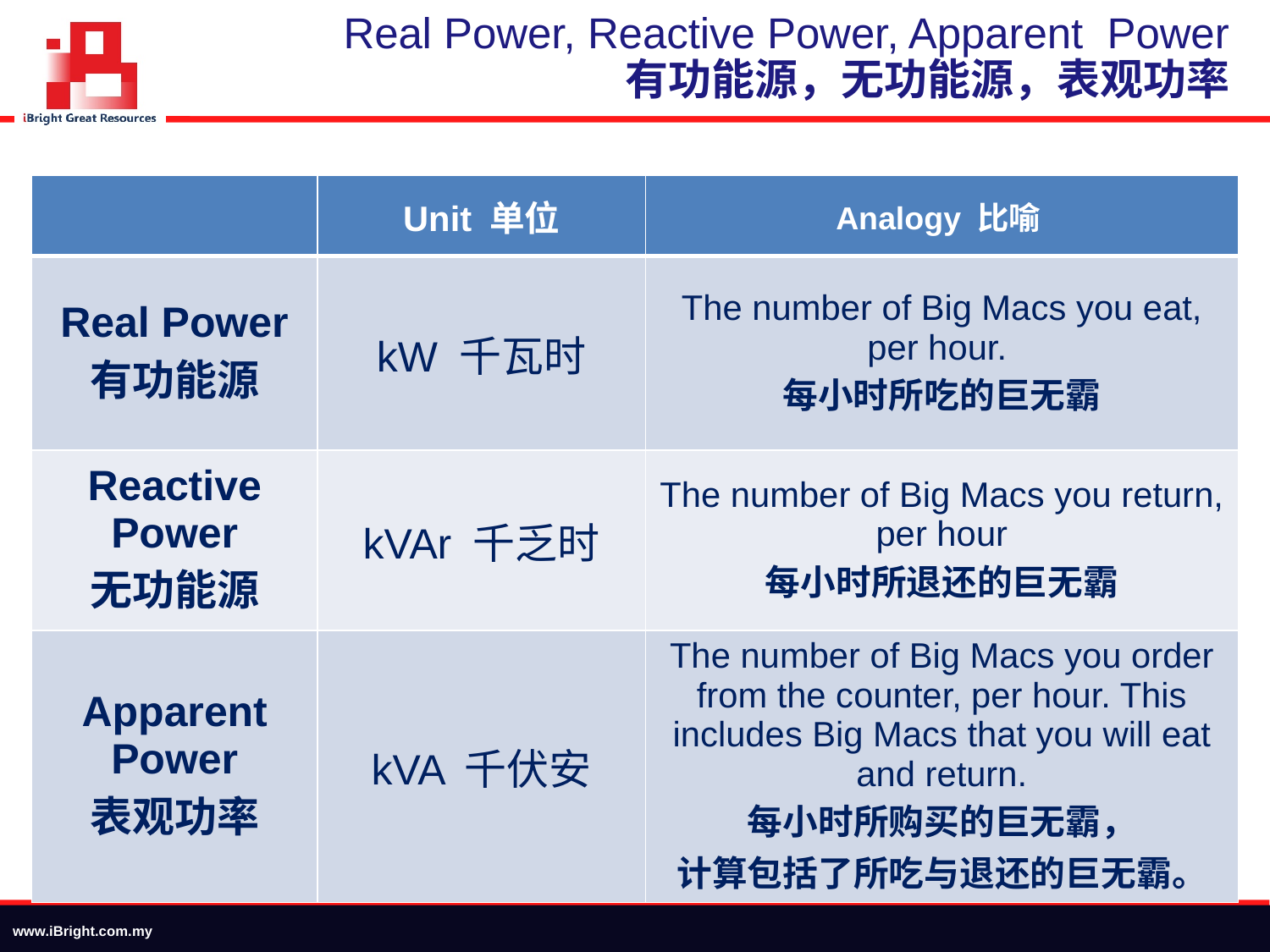

# Real Power, Reactive Power, Apparent  Power 有功能源，无功能源，表观功率
|  | Unit 单位 | Analogy 比喻 |
| --- | --- | --- |
| Real Power 有功能源 | kW 千瓦时 | The number of Big Macs you eat, per hour. 每小时所吃的巨无霸 |
| Reactive Power 无功能源 | kVAr 千乏时 | The number of Big Macs you return, per hour 每小时所退还的巨无霸 |
| Apparent Power 表观功率 | kVA 千伏安 | The number of Big Macs you order from the counter, per hour. This includes Big Macs that you will eat and return. 每小时所购买的巨无霸， 计算包括了所吃与退还的巨无霸。 |
www.iBright.com.my